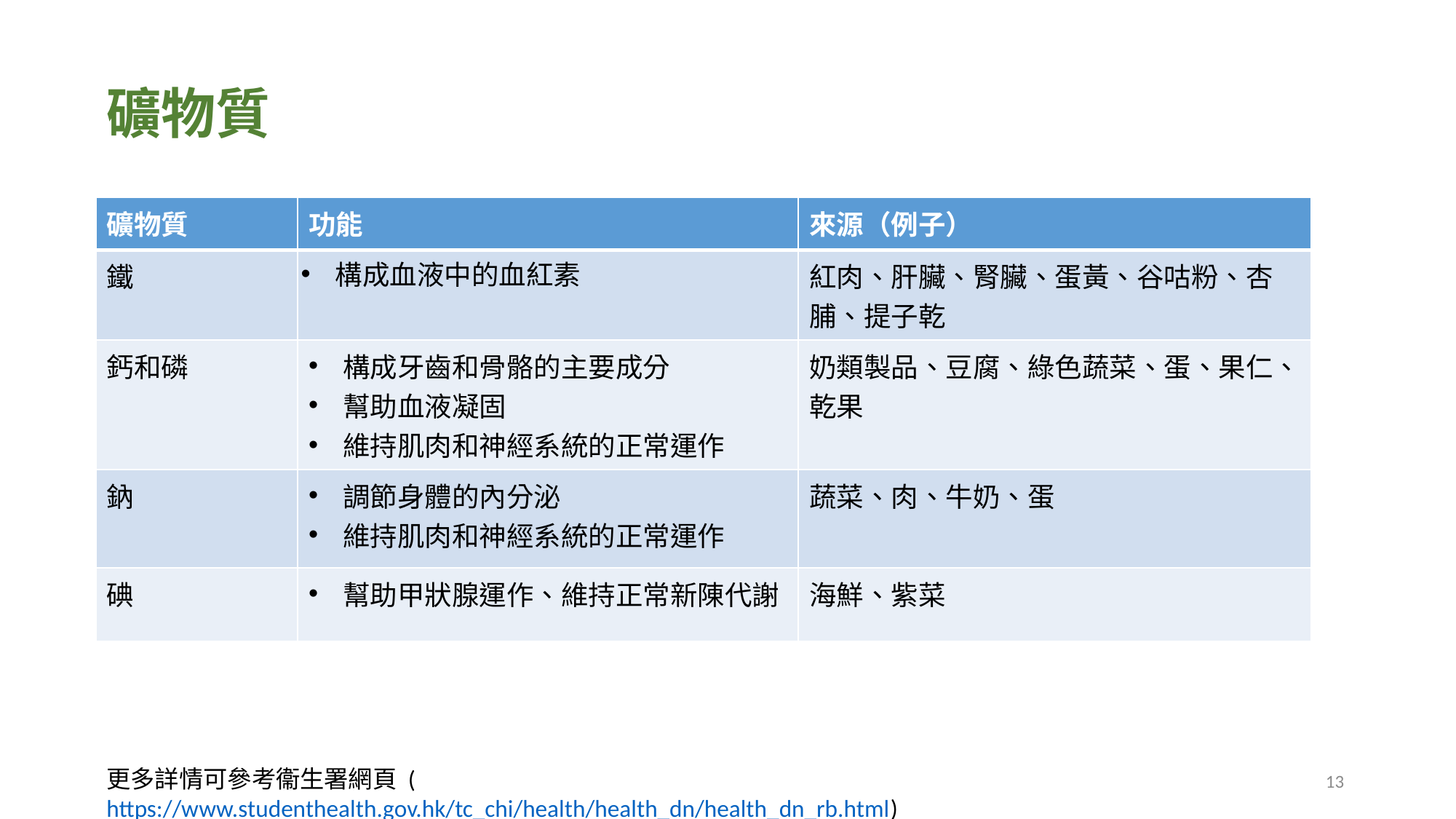

# 礦物質
| 礦物質 | 功能 | 來源（例子） |
| --- | --- | --- |
| 鐵 | 構成血液中的血紅素 | 紅肉、肝臟、腎臟、蛋黃、谷咕粉、杏脯、提子乾 |
| 鈣和磷 | 構成牙齒和骨骼的主要成分 幫助血液凝固 維持肌肉和神經系統的正常運作 | 奶類製品、豆腐、綠色蔬菜、蛋、果仁、乾果 |
| 鈉 | 調節身體的內分泌 維持肌肉和神經系統的正常運作 | 蔬菜、肉、牛奶、蛋 |
| 碘 | 幫助甲狀腺運作、維持正常新陳代謝 | 海鮮、紫菜 |
更多詳情可參考衞生署網頁 (https://www.studenthealth.gov.hk/tc_chi/health/health_dn/health_dn_rb.html)
13